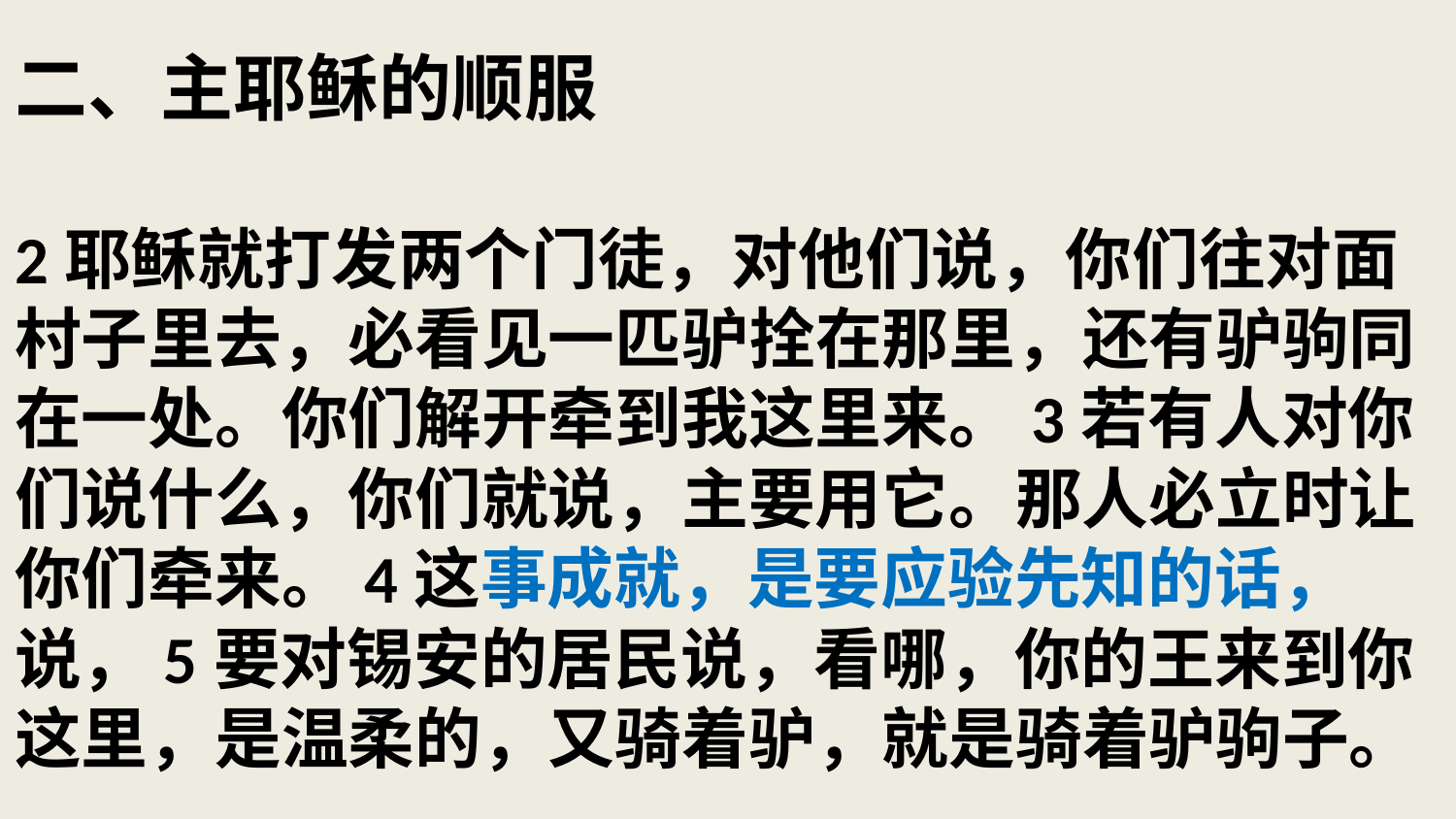

# 二、主耶稣的顺服 2耶稣就打发两个门徒，对他们说，你们往对面村子里去，必看见一匹驴拴在那里，还有驴驹同在一处。你们解开牵到我这里来。3若有人对你们说什么，你们就说，主要用它。那人必立时让你们牵来。4这事成就，是要应验先知的话，说，5要对锡安的居民说，看哪，你的王来到你这里，是温柔的，又骑着驴，就是骑着驴驹子。